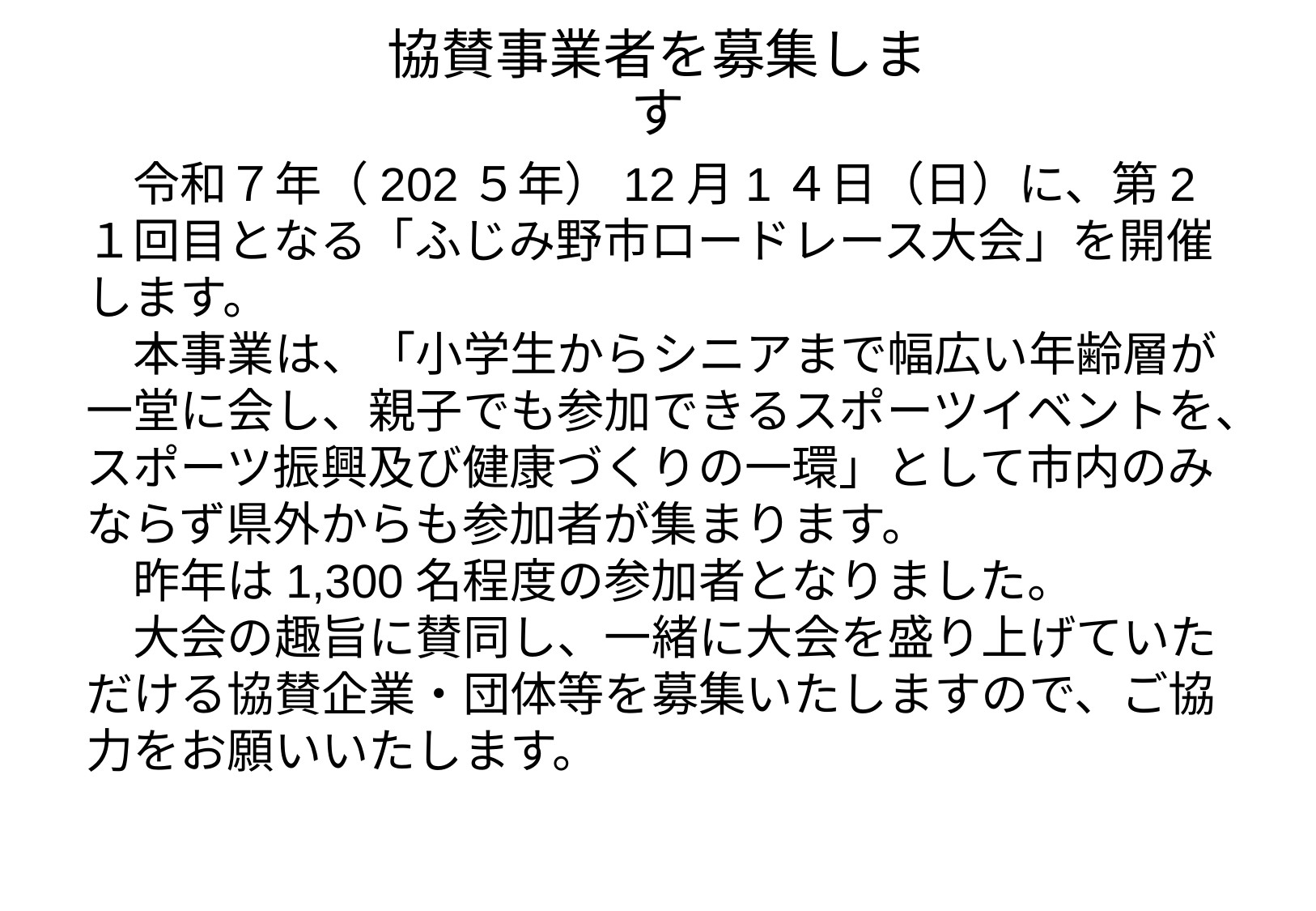

# 協賛事業者を募集します
　令和７年（202５年）12月1４日（日）に、第2１回目となる「ふじみ野市ロードレース大会」を開催します。
　本事業は、「小学生からシニアまで幅広い年齢層が一堂に会し、親子でも参加できるスポーツイベントを、スポーツ振興及び健康づくりの一環」として市内のみならず県外からも参加者が集まります。
　昨年は1,300名程度の参加者となりました。
　大会の趣旨に賛同し、一緒に大会を盛り上げていただける協賛企業・団体等を募集いたしますので、ご協力をお願いいたします。